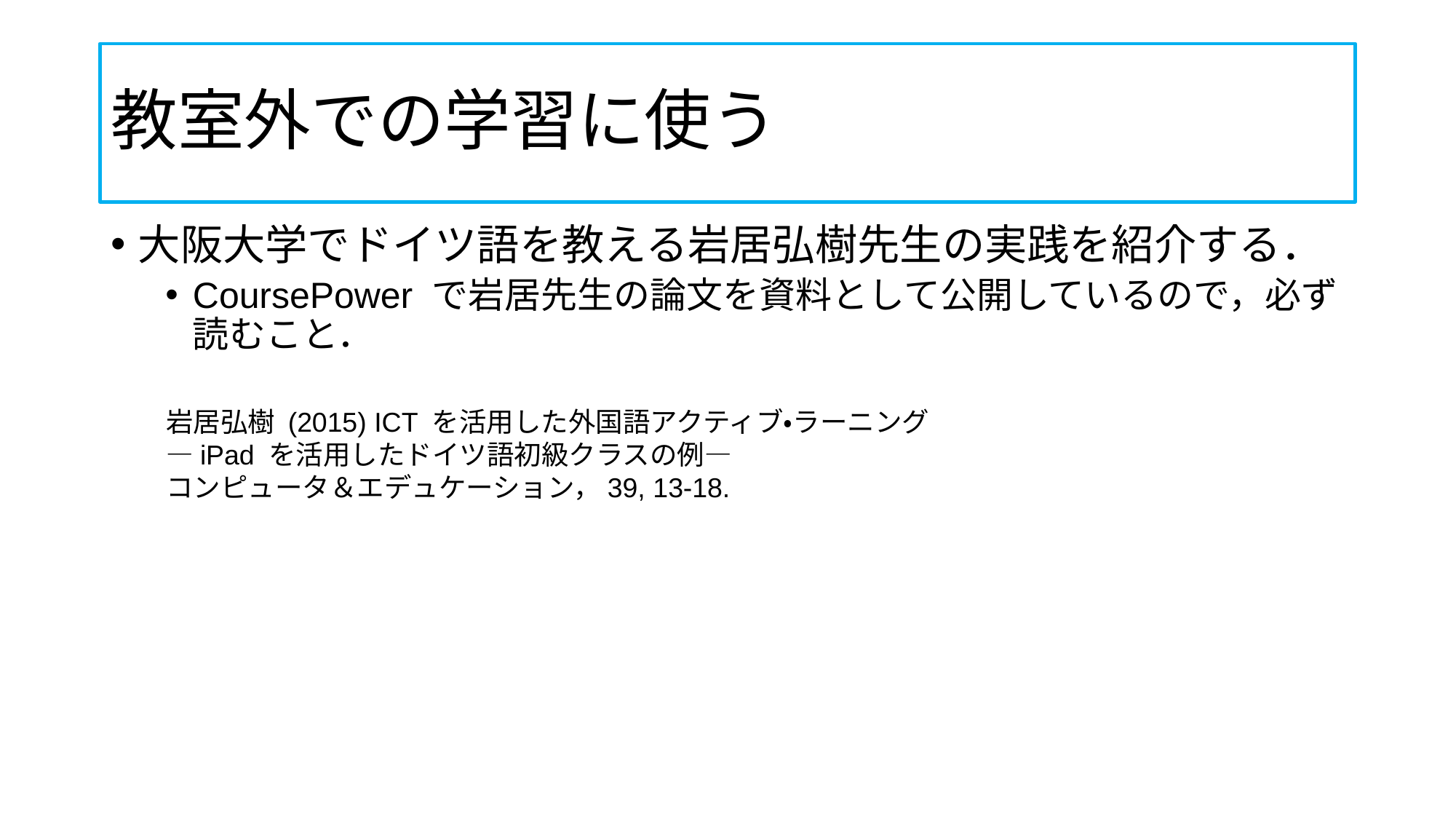

# 教室外での学習に使う
大阪大学でドイツ語を教える岩居弘樹先生の実践を紹介する．
CoursePower で岩居先生の論文を資料として公開しているので，必ず読むこと．

岩居弘樹 (2015) ICT を活用した外国語アクティブ・ラーニング―iPad を活用したドイツ語初級クラスの例―
コンピュータ＆エデュケーション，39, 13-18.